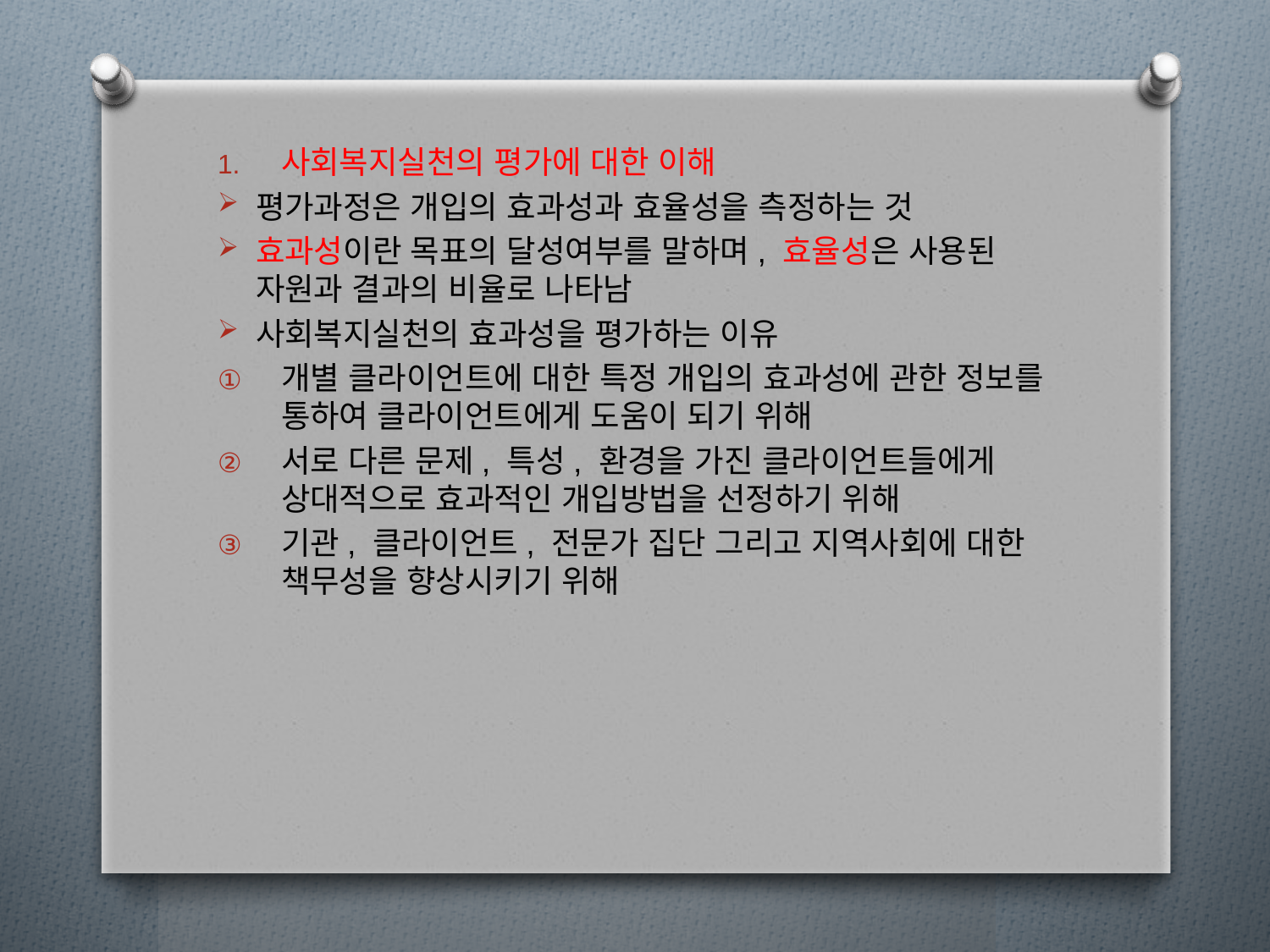

사회복지실천의 평가에 대한 이해
평가과정은 개입의 효과성과 효율성을 측정하는 것
효과성이란 목표의 달성여부를 말하며, 효율성은 사용된 자원과 결과의 비율로 나타남
사회복지실천의 효과성을 평가하는 이유
개별 클라이언트에 대한 특정 개입의 효과성에 관한 정보를 통하여 클라이언트에게 도움이 되기 위해
서로 다른 문제, 특성, 환경을 가진 클라이언트들에게 상대적으로 효과적인 개입방법을 선정하기 위해
기관, 클라이언트, 전문가 집단 그리고 지역사회에 대한 책무성을 향상시키기 위해